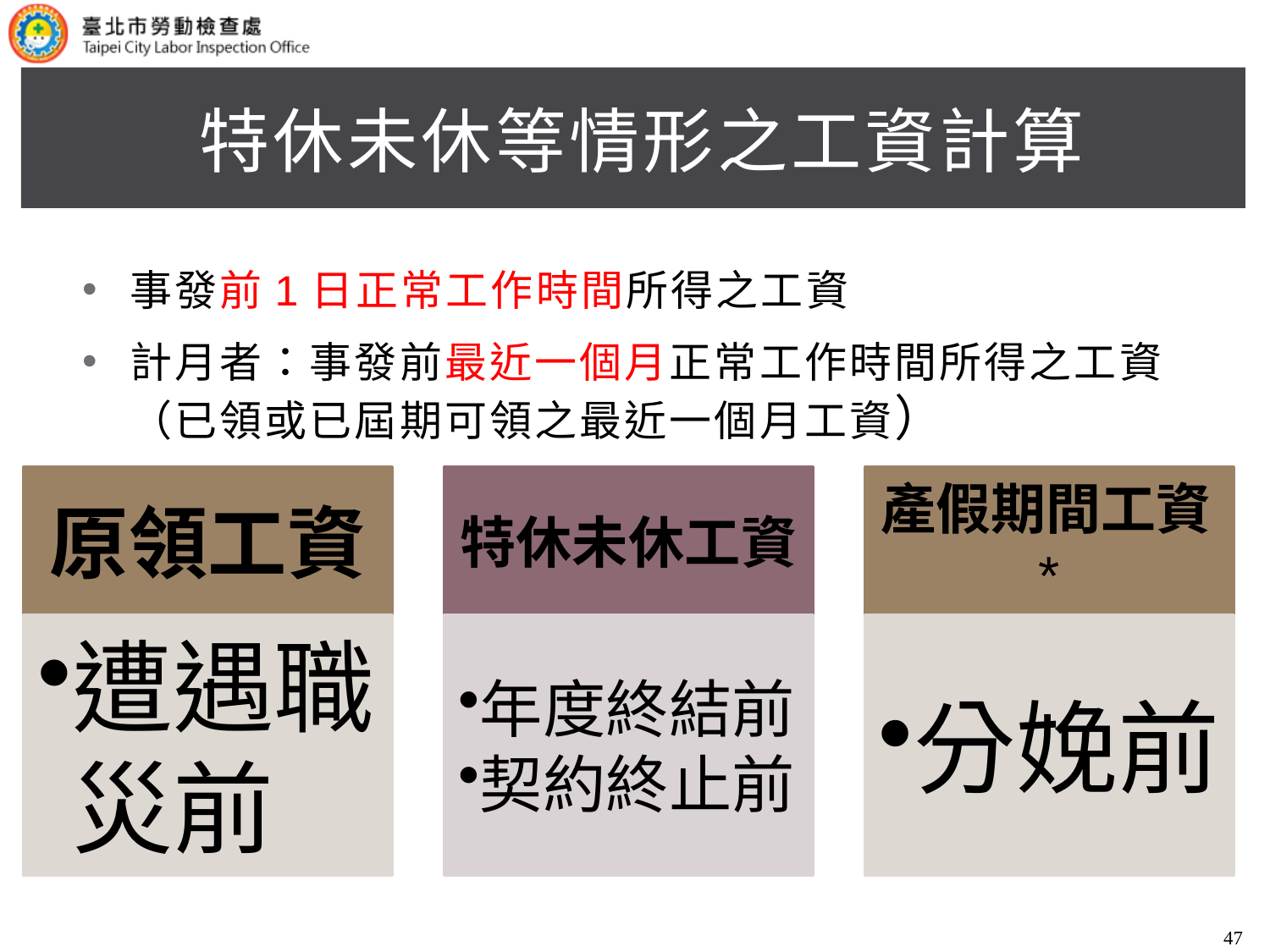

# 特休未休等情形之工資計算
事發前1日正常工作時間所得之工資
計月者：事發前最近一個月正常工作時間所得之工資（已領或已屆期可領之最近一個月工資）

原領工資
遭遇職災前
特休未休工資
年度終結前
契約終止前
產假期間工資*
分娩前
47